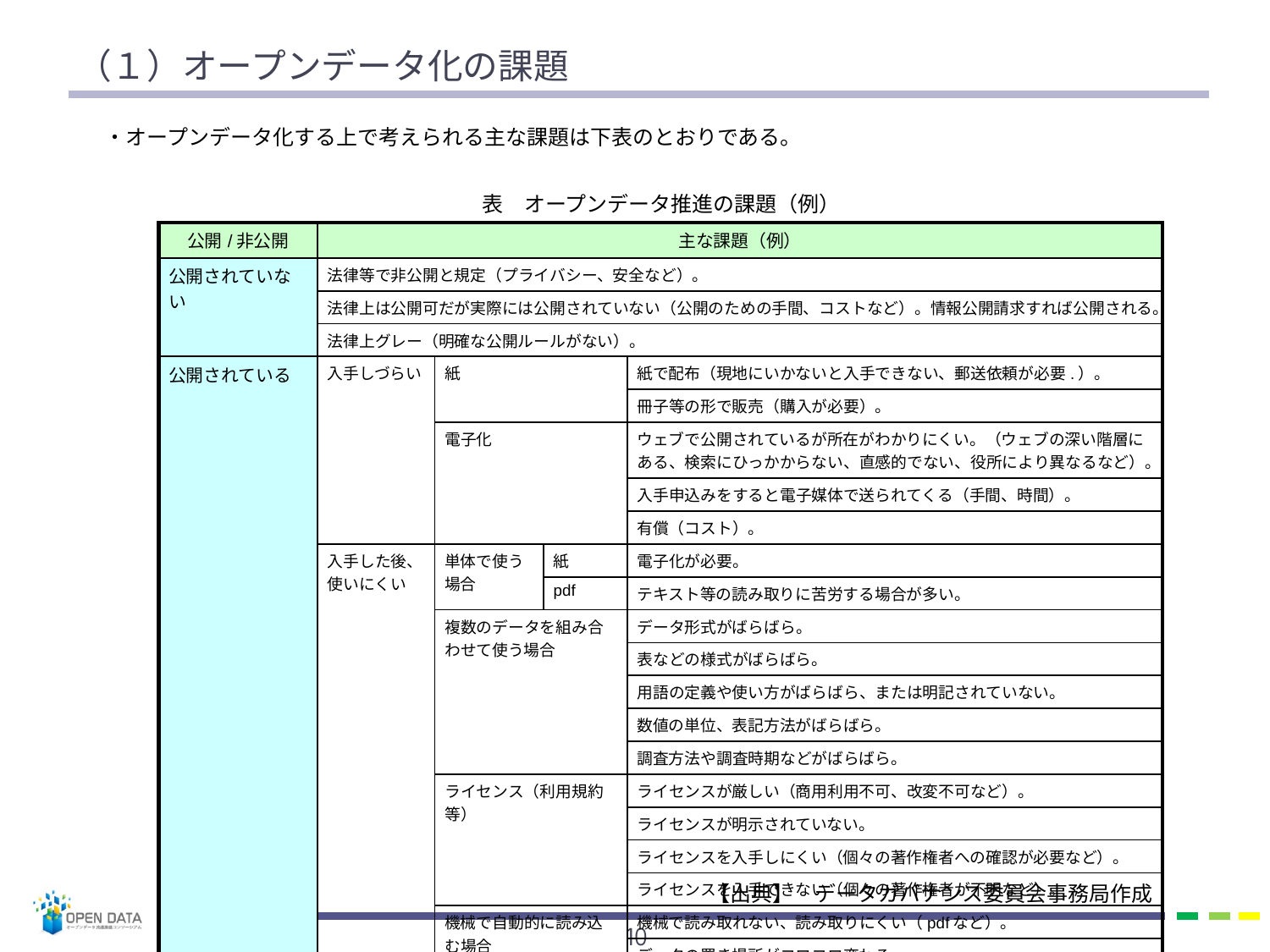

# （１）オープンデータ化の課題
　・オープンデータ化する上で考えられる主な課題は下表のとおりである。

表　オープンデータ推進の課題（例）
| 公開/非公開 | 主な課題（例） |  |  |  |
| --- | --- | --- | --- | --- |
| 公開されていない | 法律等で非公開と規定（プライバシー、安全など）。 |  |  |  |
|  | 法律上は公開可だが実際には公開されていない（公開のための手間、コストなど）。情報公開請求すれば公開される。 |  |  |  |
|  | 法律上グレー（明確な公開ルールがない）。 |  |  |  |
| 公開されている | 入手しづらい | 紙 |  | 紙で配布（現地にいかないと入手できない、郵送依頼が必要.）。 |
|  |  |  |  | 冊子等の形で販売（購入が必要）。 |
|  |  | 電子化 |  | ウェブで公開されているが所在がわかりにくい。（ウェブの深い階層にある、検索にひっかからない、直感的でない、役所により異なるなど）。 |
|  |  |  |  | 入手申込みをすると電子媒体で送られてくる（手間、時間）。 |
|  |  |  |  | 有償（コスト）。 |
|  | 入手した後、使いにくい | 単体で使う場合 | 紙 | 電子化が必要。 |
|  |  |  | pdf | テキスト等の読み取りに苦労する場合が多い。 |
|  |  | 複数のデータを組み合わせて使う場合 |  | データ形式がばらばら。 |
|  |  |  |  | 表などの様式がばらばら。 |
|  |  |  |  | 用語の定義や使い方がばらばら、または明記されていない。 |
|  |  |  |  | 数値の単位、表記方法がばらばら。 |
|  |  |  |  | 調査方法や調査時期などがばらばら。 |
|  |  | ライセンス（利用規約等） |  | ライセンスが厳しい（商用利用不可、改変不可など）。 |
|  |  |  |  | ライセンスが明示されていない。 |
|  |  |  |  | ライセンスを入手しにくい（個々の著作権者への確認が必要など）。 |
|  |  |  |  | ライセンスを入手できない（個々の著作権者が不明など）。 |
|  |  | 機械で自動的に読み込む場合 |  | 機械で読み取れない、読み取りにくい（pdfなど）。 |
|  |  |  |  | データの置き場所がコロコロ変わる。 |
【出典】　データガバナンス委員会事務局作成
10